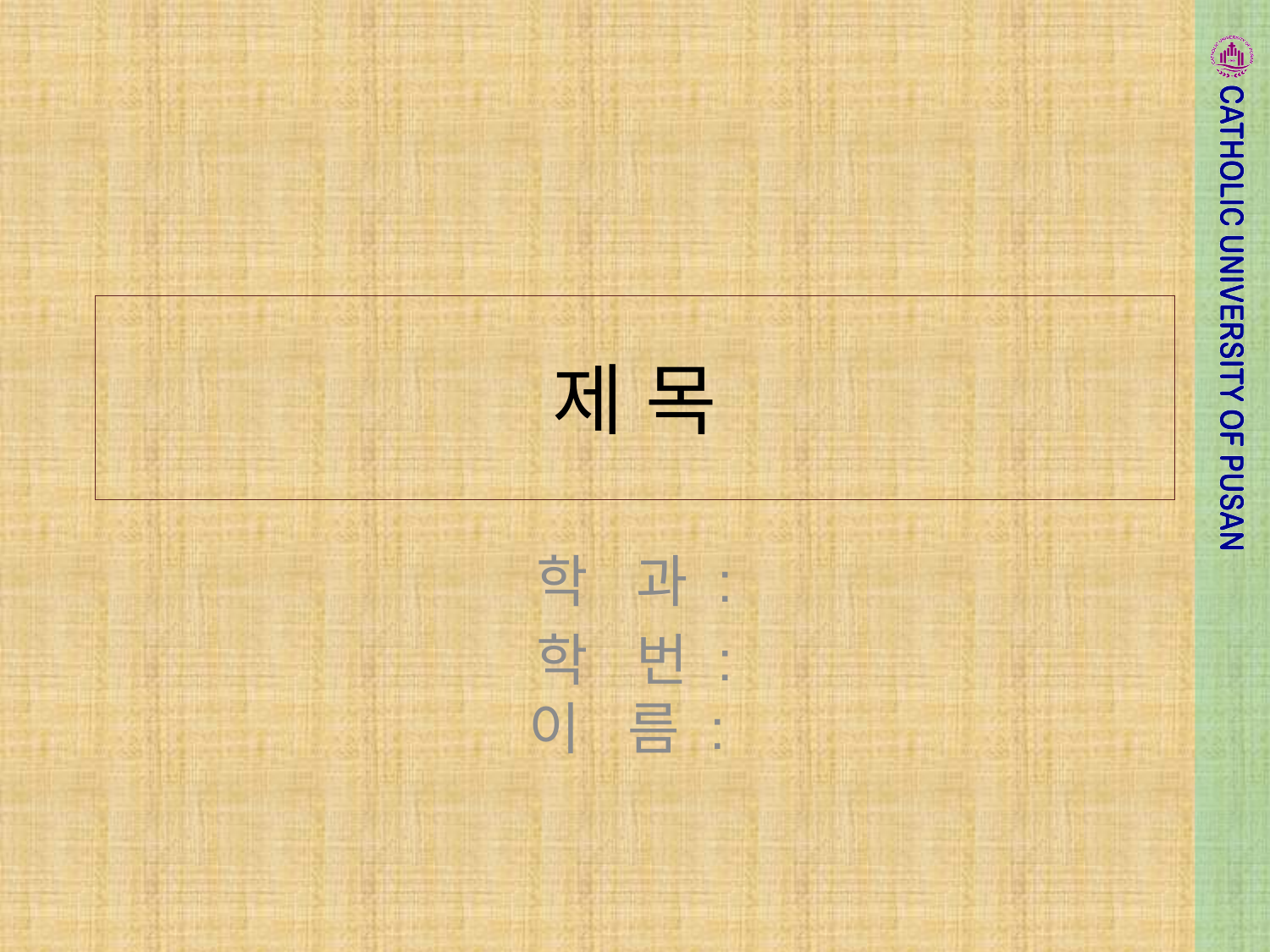

# 제 목
학   과 :
학   번 :
이   름 :